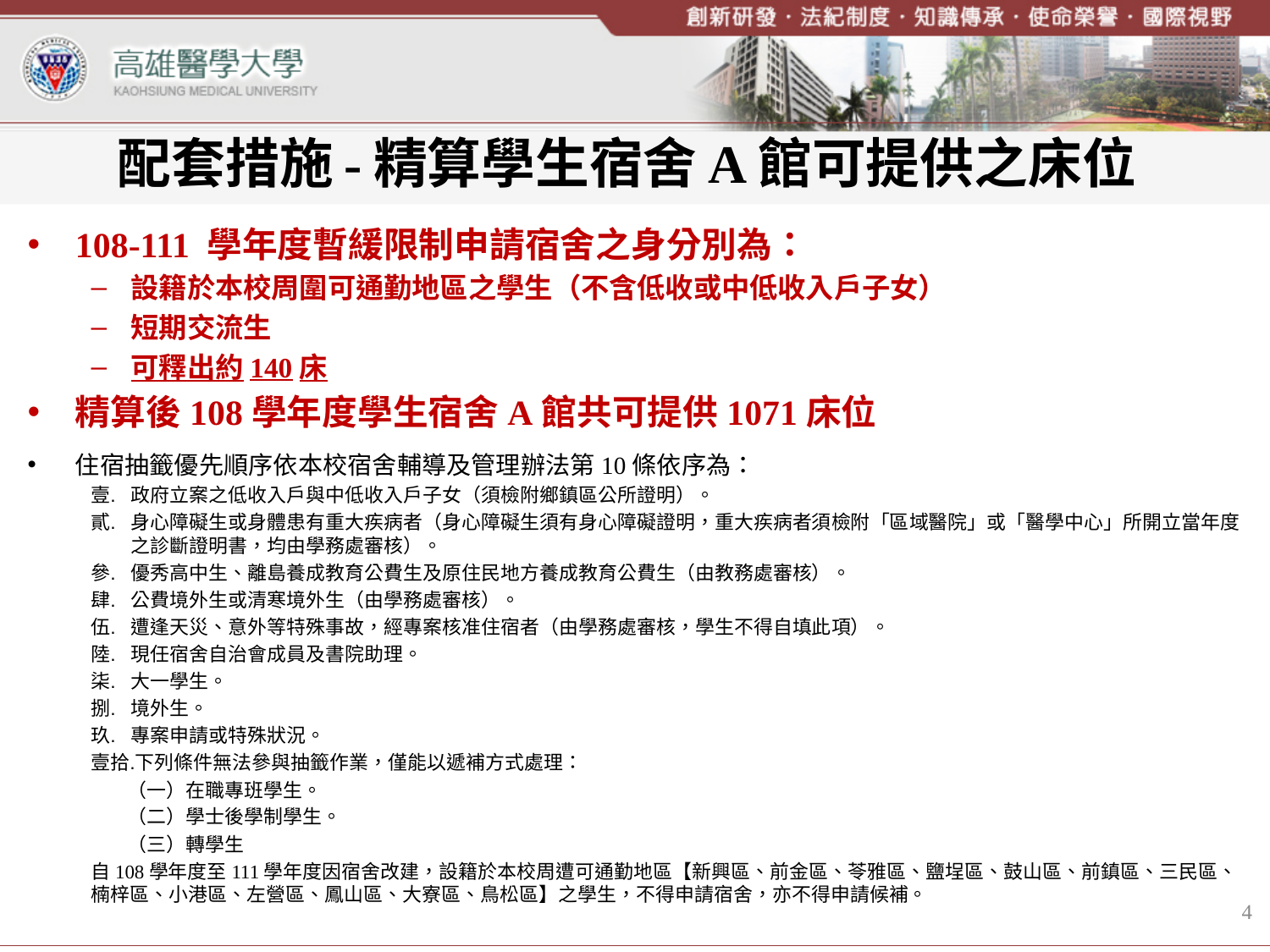

# 配套措施-精算學生宿舍A館可提供之床位
108-111 學年度暫緩限制申請宿舍之身分別為：
設籍於本校周圍可通勤地區之學生（不含低收或中低收入戶子女）
短期交流生
可釋出約140床
精算後108學年度學生宿舍A館共可提供1071床位

住宿抽籤優先順序依本校宿舍輔導及管理辦法第10條依序為：
政府立案之低收入戶與中低收入戶子女（須檢附鄉鎮區公所證明）。
身心障礙生或身體患有重大疾病者（身心障礙生須有身心障礙證明，重大疾病者須檢附「區域醫院」或「醫學中心」所開立當年度之診斷證明書，均由學務處審核）。
優秀高中生、離島養成教育公費生及原住民地方養成教育公費生（由教務處審核）。
公費境外生或清寒境外生（由學務處審核）。
遭逢天災、意外等特殊事故，經專案核准住宿者（由學務處審核，學生不得自填此項）。
現任宿舍自治會成員及書院助理。
大一學生。
境外生。
專案申請或特殊狀況。
下列條件無法參與抽籤作業，僅能以遞補方式處理：
（一）在職專班學生。
（二）學士後學制學生。
（三）轉學生
自108學年度至111學年度因宿舍改建，設籍於本校周遭可通勤地區【新興區、前金區、苓雅區、鹽埕區、鼓山區、前鎮區、三民區、楠梓區、小港區、左營區、鳳山區、大寮區、鳥松區】之學生，不得申請宿舍，亦不得申請候補。
4